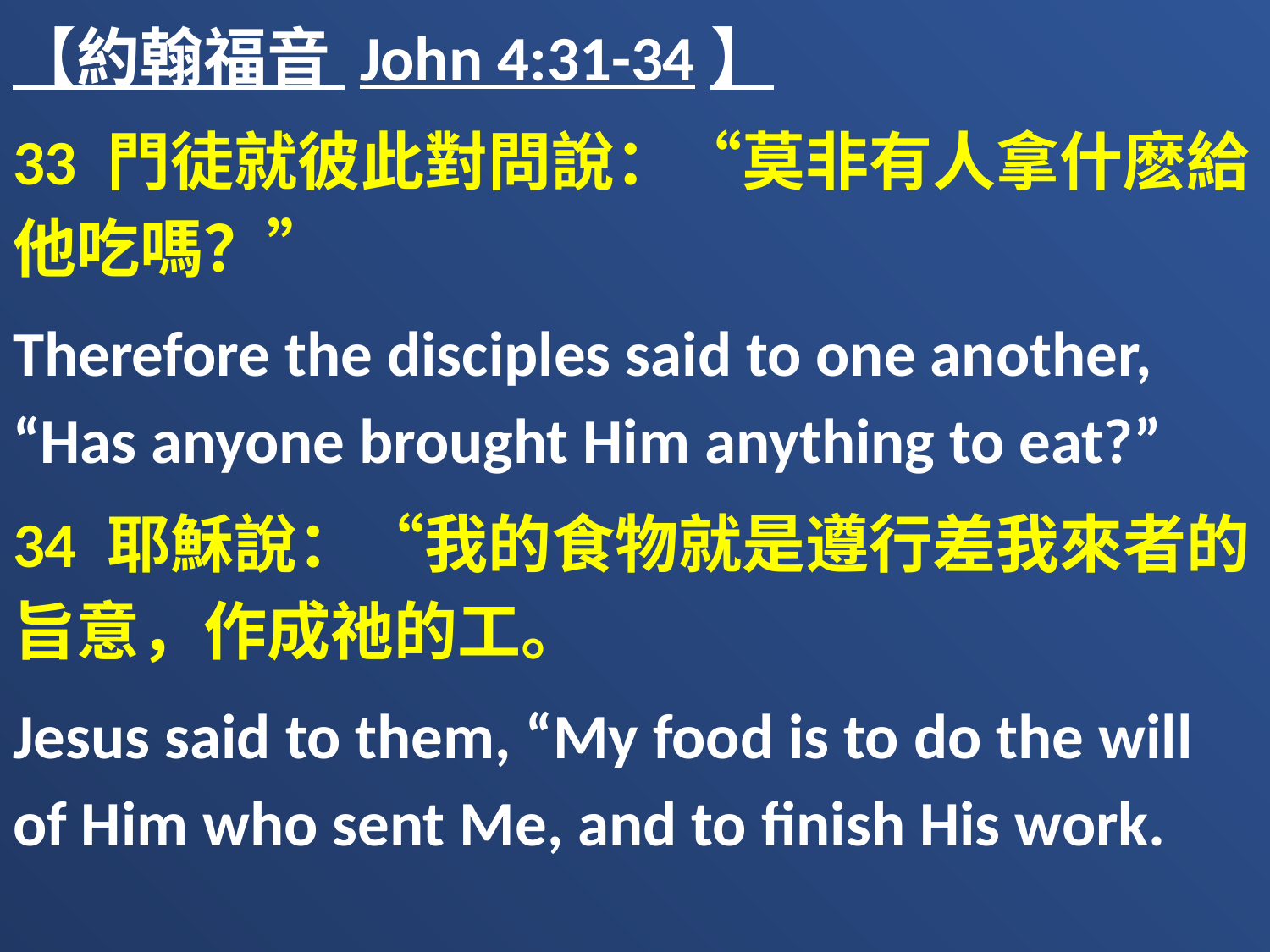

【約翰福音 John 4:31-34】
33 門徒就彼此對問說：“莫非有人拿什麽給他吃嗎？”
Therefore the disciples said to one another, “Has anyone brought Him anything to eat?”
34 耶穌說：“我的食物就是遵行差我來者的旨意，作成祂的工。
Jesus said to them, “My food is to do the will of Him who sent Me, and to finish His work.